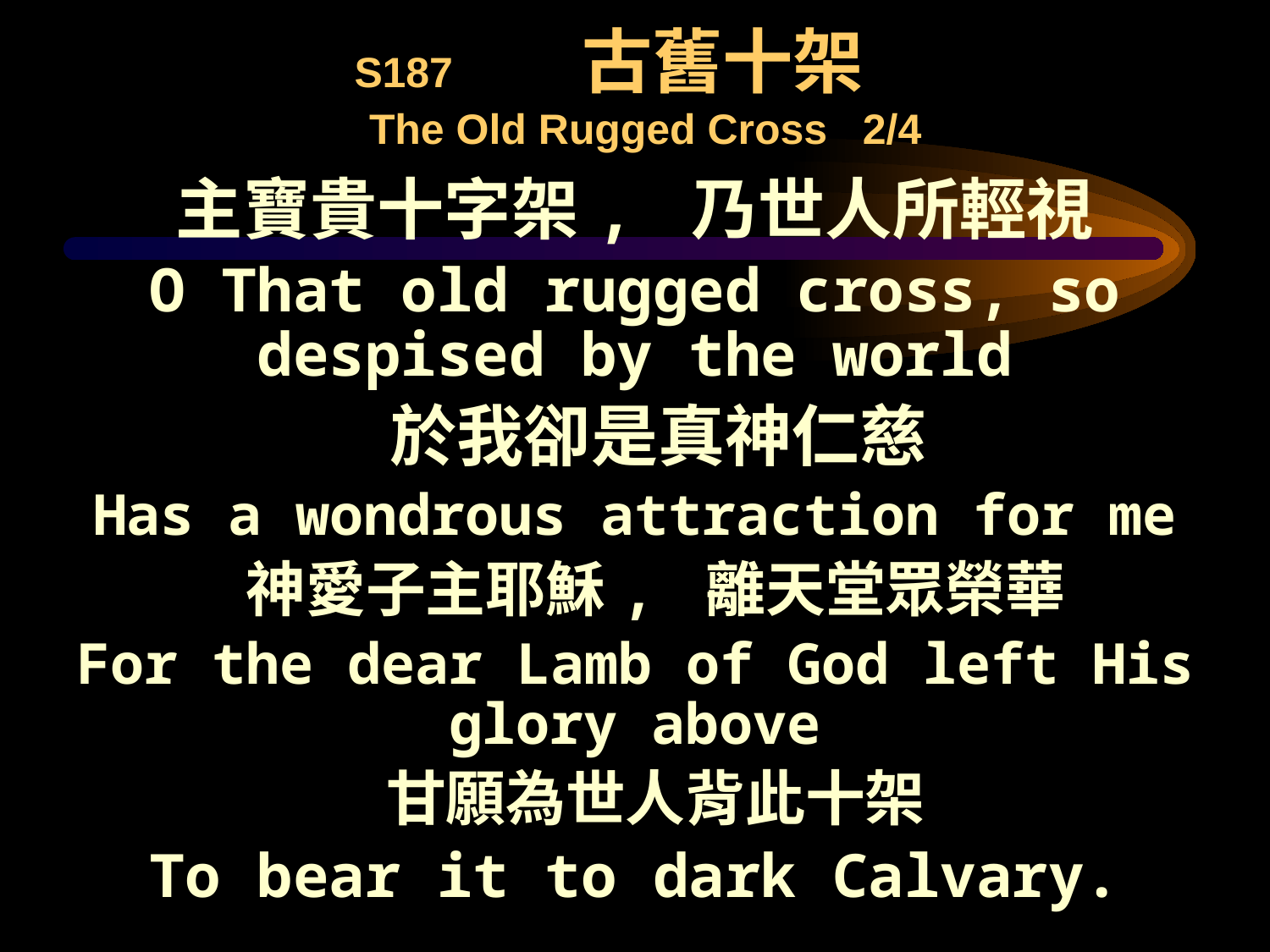

# S187          古舊十架 The Old Rugged Cross   2/4
主寶貴十字架, 乃世人所輕視
O That old rugged cross, so despised by the world
  於我卻是真神仁慈
Has a wondrous attraction for me
  神愛子主耶穌, 離天堂眾榮華
For the dear Lamb of God left His glory above
  甘願為世人背此十架
To bear it to dark Calvary.